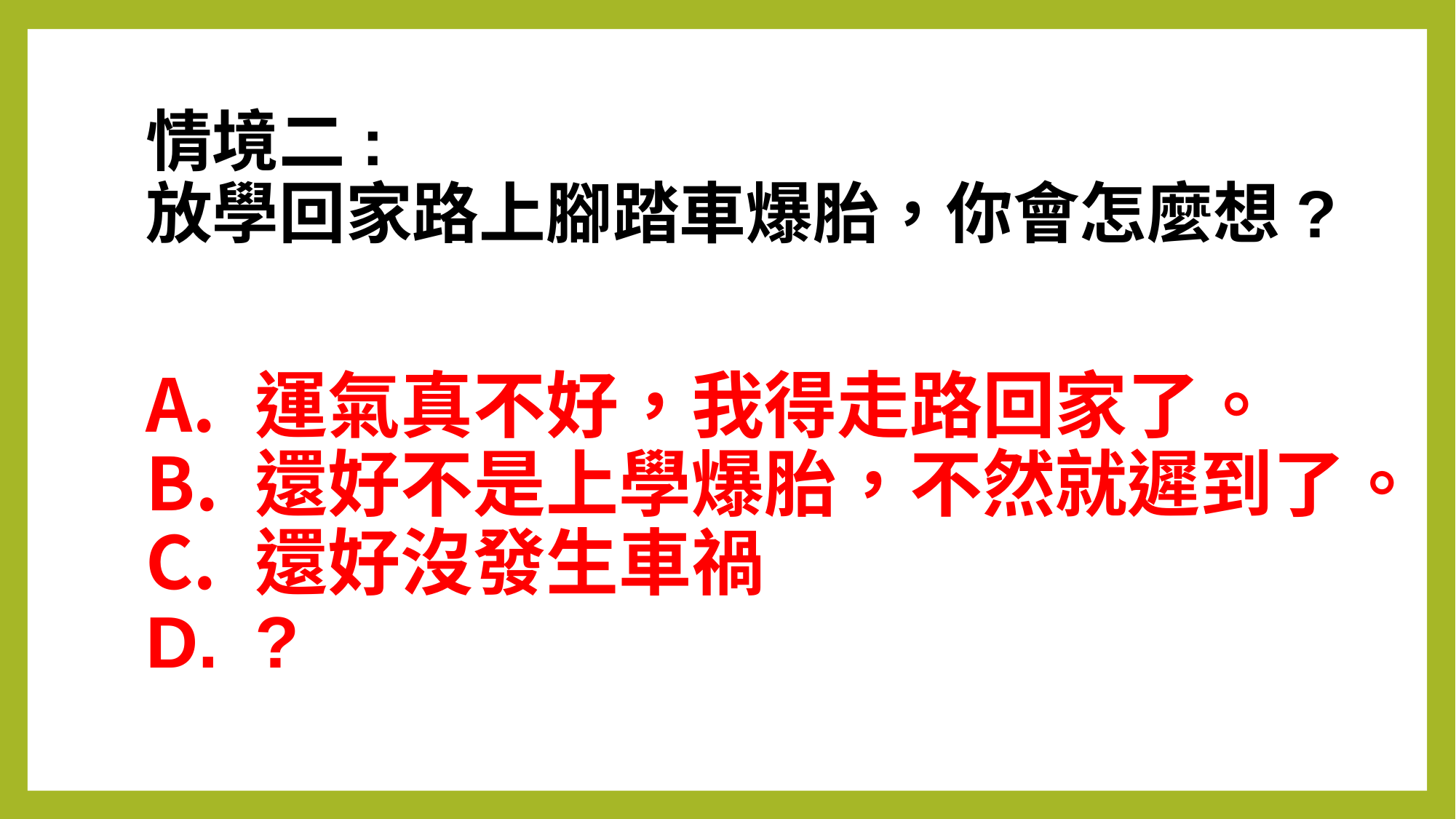

# 情境二: 放學回家路上腳踏車爆胎，你會怎麼想?

運氣真不好，我得走路回家了。
還好不是上學爆胎，不然就遲到了。
還好沒發生車禍
?